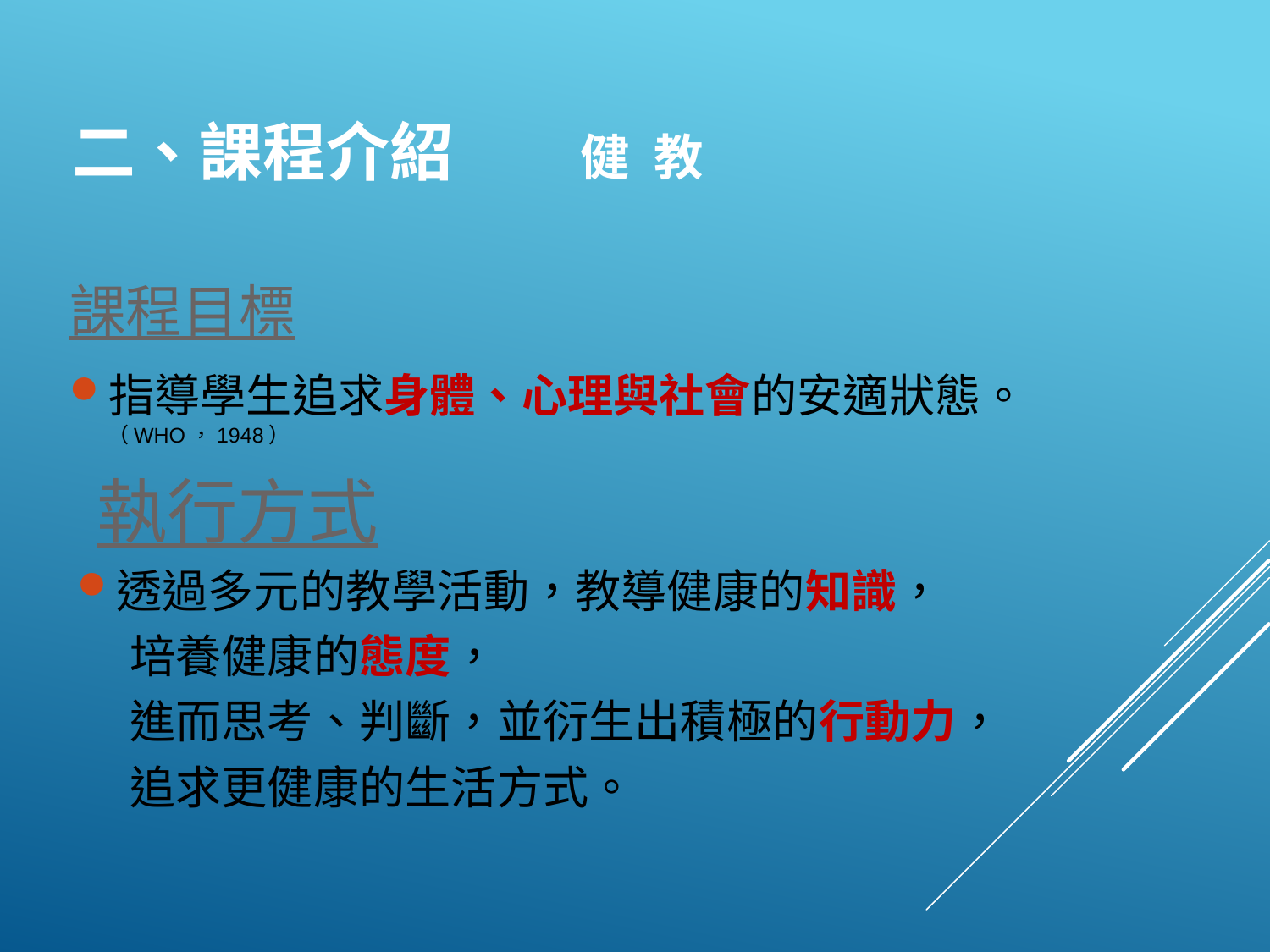

二、課程介紹    健 教
課程目標
指導學生追求身體、心理與社會的安適狀態。（WHO，1948）

 執行方式
透過多元的教學活動，教導健康的知識，
    培養健康的態度，
    進而思考、判斷，並衍生出積極的行動力，
    追求更健康的生活方式。